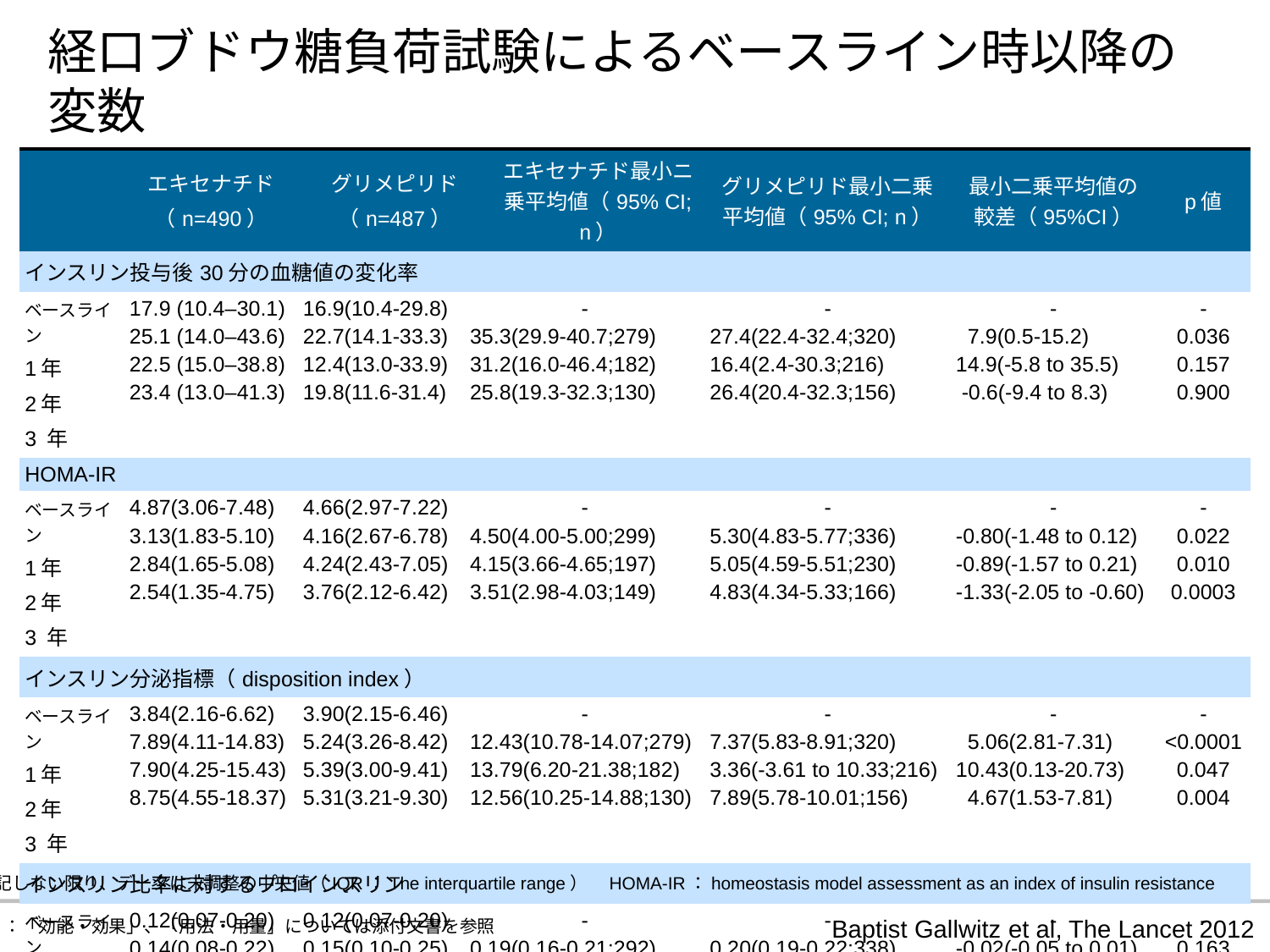

経口ブドウ糖負荷試験によるベースライン時以降の変数
|  | エキセナチド （n=490） | グリメピリド （n=487） |  | エキセナチド最小ニ乗平均値（95% CI; n） | グリメピリド最小二乗 平均値（95% CI; n） | 最小二乗平均値の 較差（95%CI） | p値 |
| --- | --- | --- | --- | --- | --- | --- | --- |
| インスリン投与後30分の血糖値の変化率 |  |  |  |  |  |  |  |
| ベースライン 1年 2年 3 年 | 17.9 (10.4–30.1) 25.1 (14.0–43.6) 22.5 (15.0–38.8) 23.4 (13.0–41.3) | 16.9(10.4-29.8) 22.7(14.1-33.3) 12.4(13.0-33.9) 19.8(11.6-31.4) | - 35.3(29.9-40.7;279) 31.2(16.0-46.4;182) 25.8(19.3-32.3;130) |  | - 27.4(22.4-32.4;320) 16.4(2.4-30.3;216) 26.4(20.4-32.3;156) | - 7.9(0.5-15.2) 14.9(-5.8 to 35.5) -0.6(-9.4 to 8.3) | - 0.036 0.157 0.900 |
| HOMA-IR |  |  |  |  |  |  |  |
| ベースライン 1年 2年 3 年 | 4.87(3.06-7.48) 3.13(1.83-5.10) 2.84(1.65-5.08) 2.54(1.35-4.75) | 4.66(2.97-7.22) 4.16(2.67-6.78) 4.24(2.43-7.05) 3.76(2.12-6.42) | - 4.50(4.00-5.00;299) 4.15(3.66-4.65;197) 3.51(2.98-4.03;149) |  | - 5.30(4.83-5.77;336) 5.05(4.59-5.51;230) 4.83(4.34-5.33;166) | - -0.80(-1.48 to 0.12) -0.89(-1.57 to 0.21) -1.33(-2.05 to -0.60) | - 0.022 0.010 0.0003 |
| インスリン分泌指標（disposition index） |  |  |  |  |  |  |  |
| ベースライン 1年 2年 3 年 | 3.84(2.16-6.62) 7.89(4.11-14.83) 7.90(4.25-15.43) 8.75(4.55-18.37) | 3.90(2.15-6.46) 5.24(3.26-8.42) 5.39(3.00-9.41) 5.31(3.21-9.30) | - 12.43(10.78-14.07;279) 13.79(6.20-21.38;182) 12.56(10.25-14.88;130) |  | - 7.37(5.83-8.91;320) 3.36(-3.61 to 10.33;216) 7.89(5.78-10.01;156) | - 5.06(2.81-7.31) 10.43(0.13-20.73) 4.67(1.53-7.81) | - <0.0001 0.047 0.004 |
| インスリン比率に対するプロインスリン |  |  |  |  |  |  |  |
| ベースライン 1年 2年 3 年 | 0.12(0.07-0.20) 0.14(0.08-0.22) 0.15(0.08-0.24) 0.14(0.06-0.23) | 0.12(0.07-0.20) 0.15(0.10-0.25) 0.16(0.10-0.27) 0.14(0.08-0.28) | - 0.19(0.16-0.21;292) 0.21(0.18-0.24;200) 0.22(0.18-0.27;152) |  | - 0.20(0.19-0.22;338) 0.24(0.21-0.26;228) 0.23(0.18-0.27;170) | - -0.02(-0.05 to 0.01) -0.03(-0.07 to 0.01) -0.00(-0.07 to 0.06) | - 0.163 0.134 0.904 |
特記しない限り、データは未調整の中央値（IQR：The interquartile range）　HOMA-IR：homeostasis model assessment as an index of insulin resistance
Baptist Gallwitz et al, The Lancet 2012
※：「効能・効果」、「用法・用量」については添付文書を参照